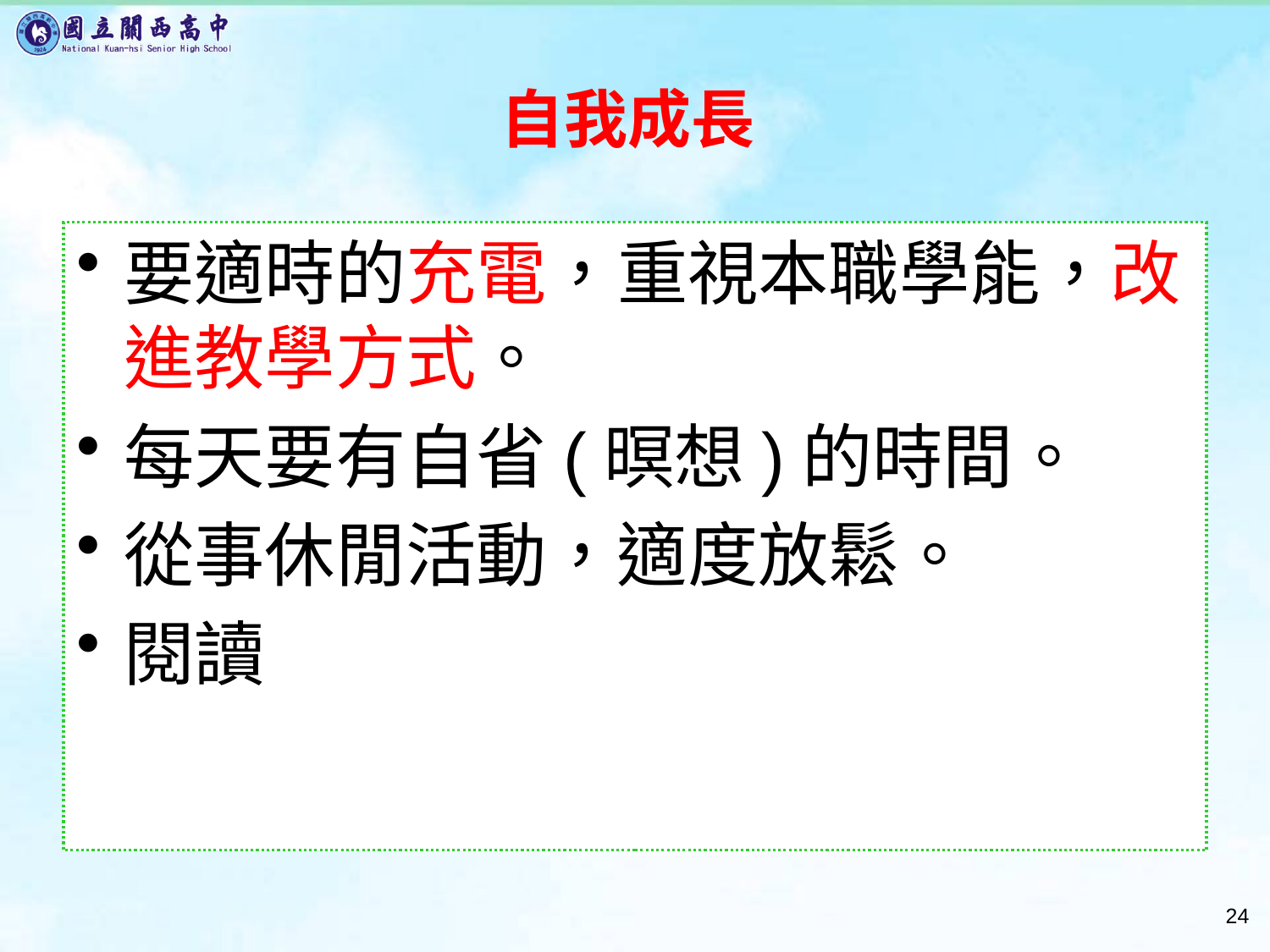

# 自我成長
要適時的充電，重視本職學能，改進教學方式。
每天要有自省(暝想)的時間。
從事休閒活動，適度放鬆。
閱讀